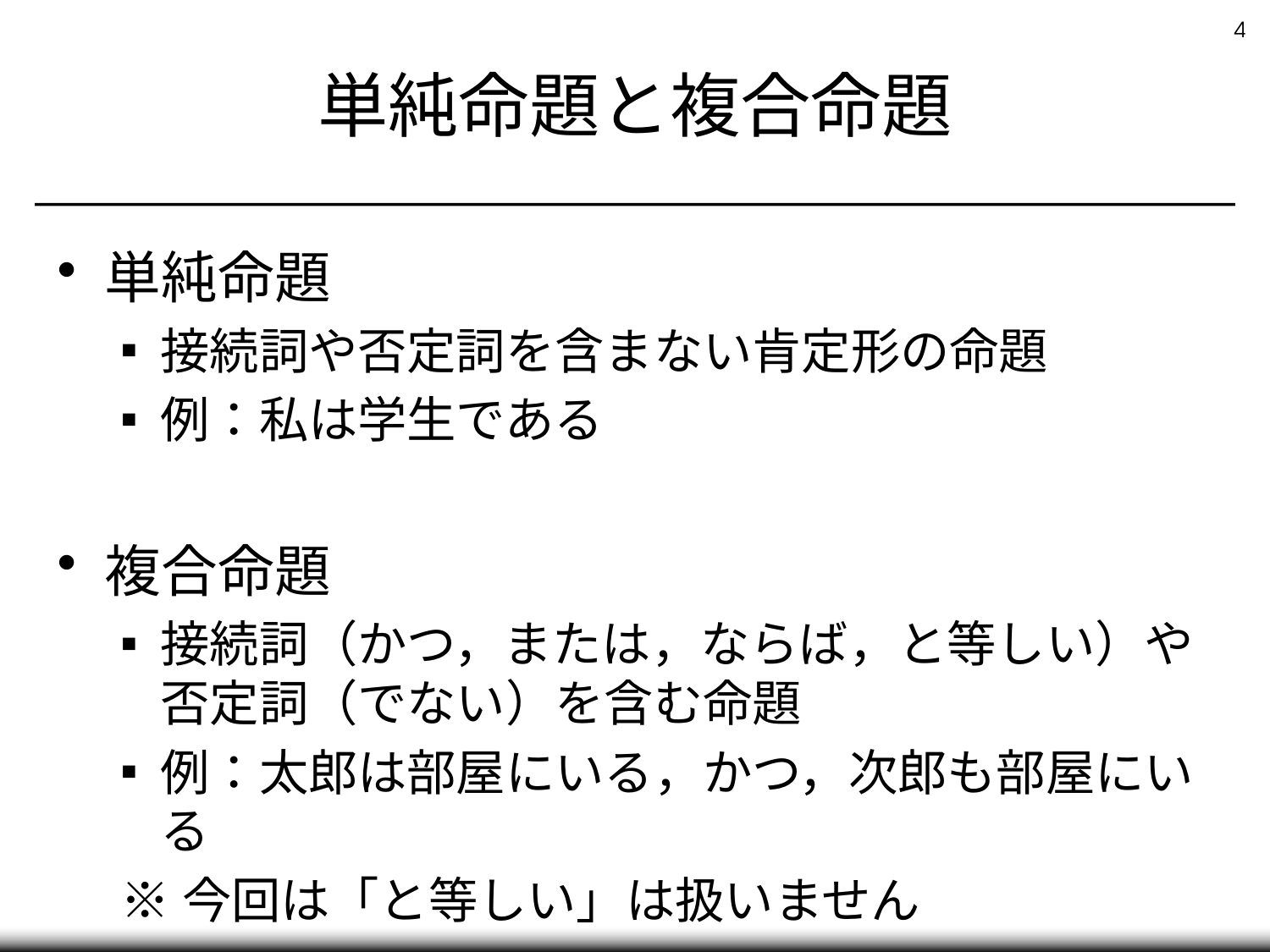

# 単純命題と複合命題
単純命題
接続詞や否定詞を含まない肯定形の命題
例：私は学生である

複合命題
接続詞（かつ，または，ならば，と等しい）や否定詞（でない）を含む命題
例：太郎は部屋にいる，かつ，次郎も部屋にいる
※今回は「と等しい」は扱いません